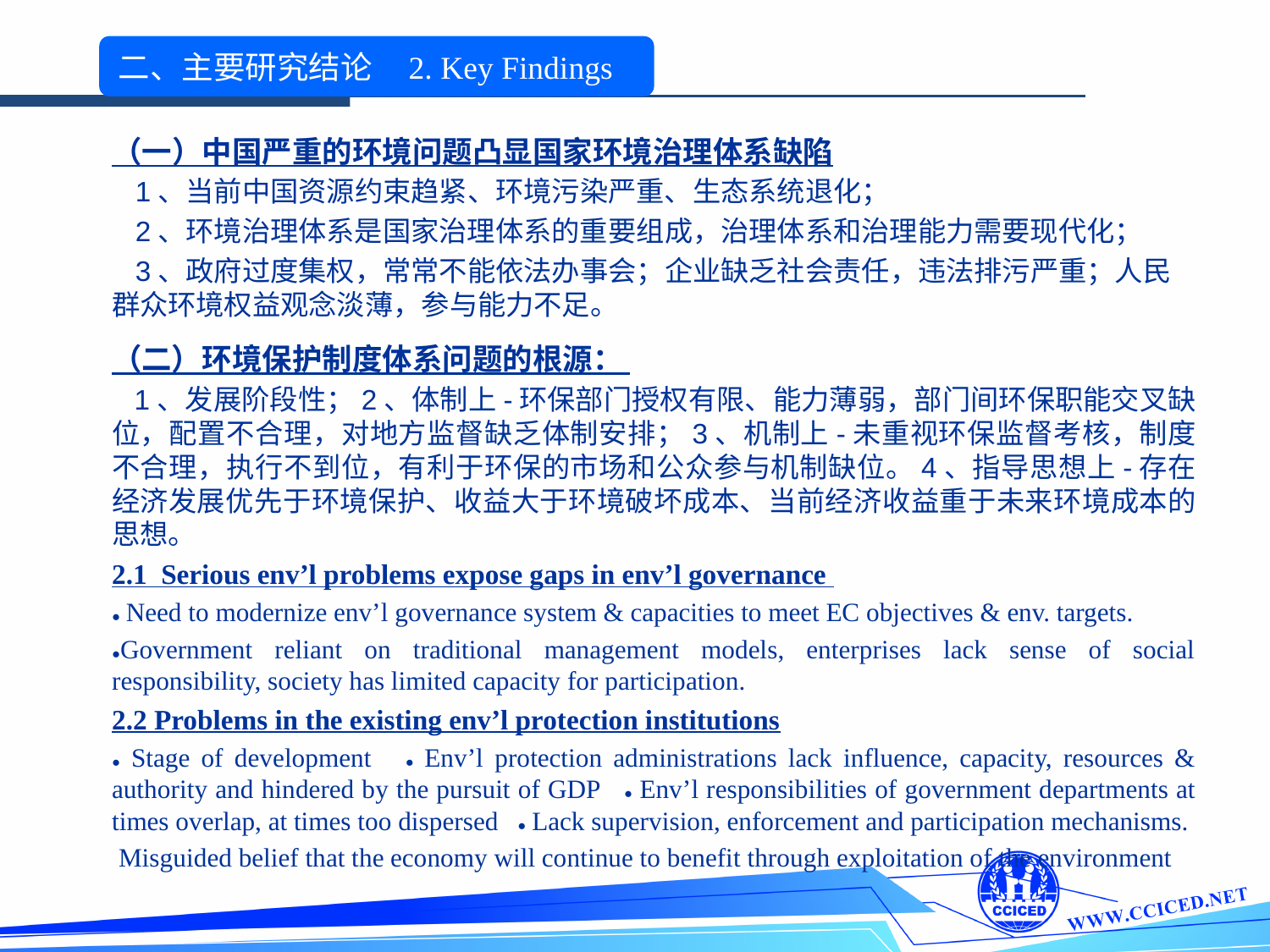

二、主要研究结论    2. Key Findings
（一）中国严重的环境问题凸显国家环境治理体系缺陷
   1、当前中国资源约束趋紧、环境污染严重、生态系统退化；
   2、环境治理体系是国家治理体系的重要组成，治理体系和治理能力需要现代化；
   3、政府过度集权，常常不能依法办事会；企业缺乏社会责任，违法排污严重；人民群众环境权益观念淡薄，参与能力不足。
（二）环境保护制度体系问题的根源：
   1、发展阶段性；2、体制上-环保部门授权有限、能力薄弱，部门间环保职能交叉缺位，配置不合理，对地方监督缺乏体制安排；3、机制上-未重视环保监督考核，制度不合理，执行不到位，有利于环保的市场和公众参与机制缺位。4、指导思想上-存在经济发展优先于环境保护、收益大于环境破坏成本、当前经济收益重于未来环境成本的思想。
2.1  Serious env’l problems expose gaps in env’l governance
● Need to modernize env’l governance system & capacities to meet EC objectives & env. targets.
●Government reliant on traditional management models, enterprises lack sense of social responsibility, society has limited capacity for participation.
2.2 Problems in the existing env’l protection institutions
● Stage of development   ● Env’l protection administrations lack influence, capacity, resources & authority and hindered by the pursuit of GDP   ● Env’l responsibilities of government departments at times overlap, at times too dispersed   ● Lack supervision, enforcement and participation mechanisms.
 Misguided belief that the economy will continue to benefit through exploitation of the environment